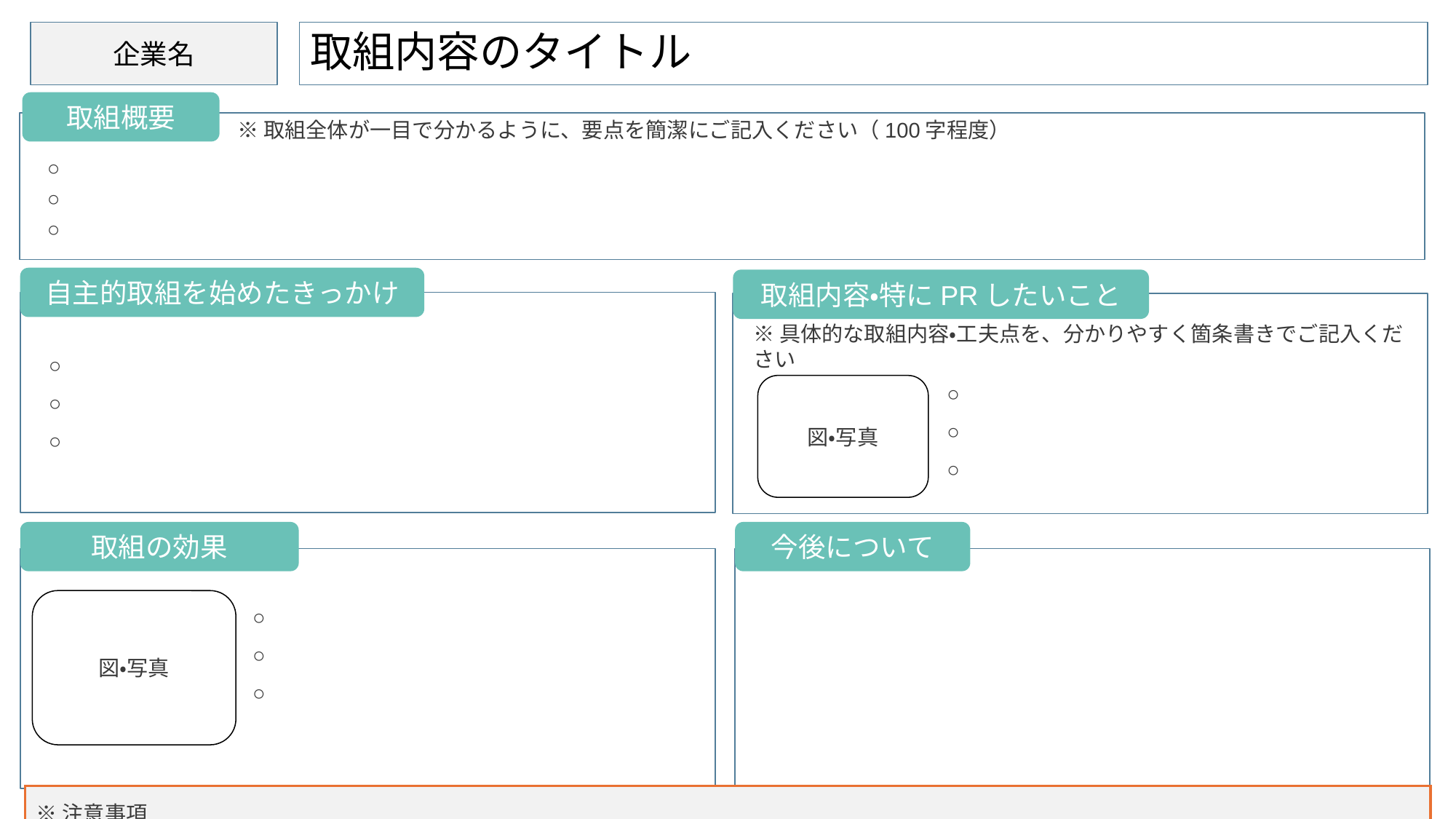

企業名
# 取組内容のタイトル
取組概要
※取組全体が一目で分かるように、要点を簡潔にご記入ください（100字程度）

○
○
○
自主的取組を始めたきっかけ
取組内容・特にPRしたいこと

※具体的な取組内容・工夫点を、分かりやすく箇条書きでご記入ください
○
○
○
○
○
○
図・写真
取組の効果
今後について

図・写真
○
○
○
※注意事項
１　資料は、平易な言葉を使用して箇条書きでご記入ください。
２　記載項目は必須です。画像やイラスト等の追加、様式の変更は可能です。
３　審査時は、企業名を伏せますので、本文には企業名は記載しないでください。